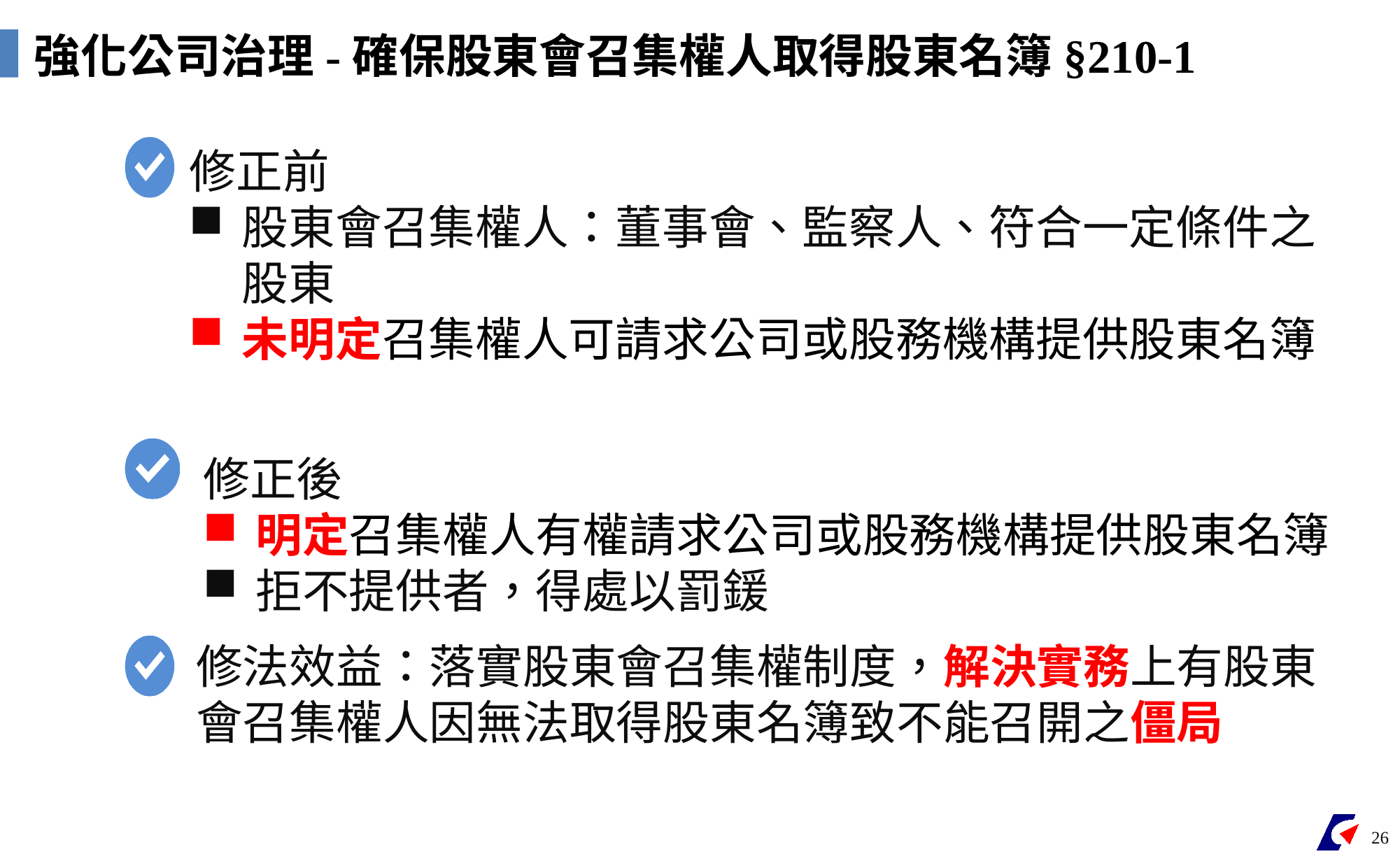

強化公司治理-確保股東會召集權人取得股東名簿§210-1

修正前
股東會召集權人：董事會、監察人、符合一定條件之股東
未明定召集權人可請求公司或股務機構提供股東名簿
修正後
明定召集權人有權請求公司或股務機構提供股東名簿
拒不提供者，得處以罰鍰

修法效益：落實股東會召集權制度，解決實務上有股東會召集權人因無法取得股東名簿致不能召開之僵局

26